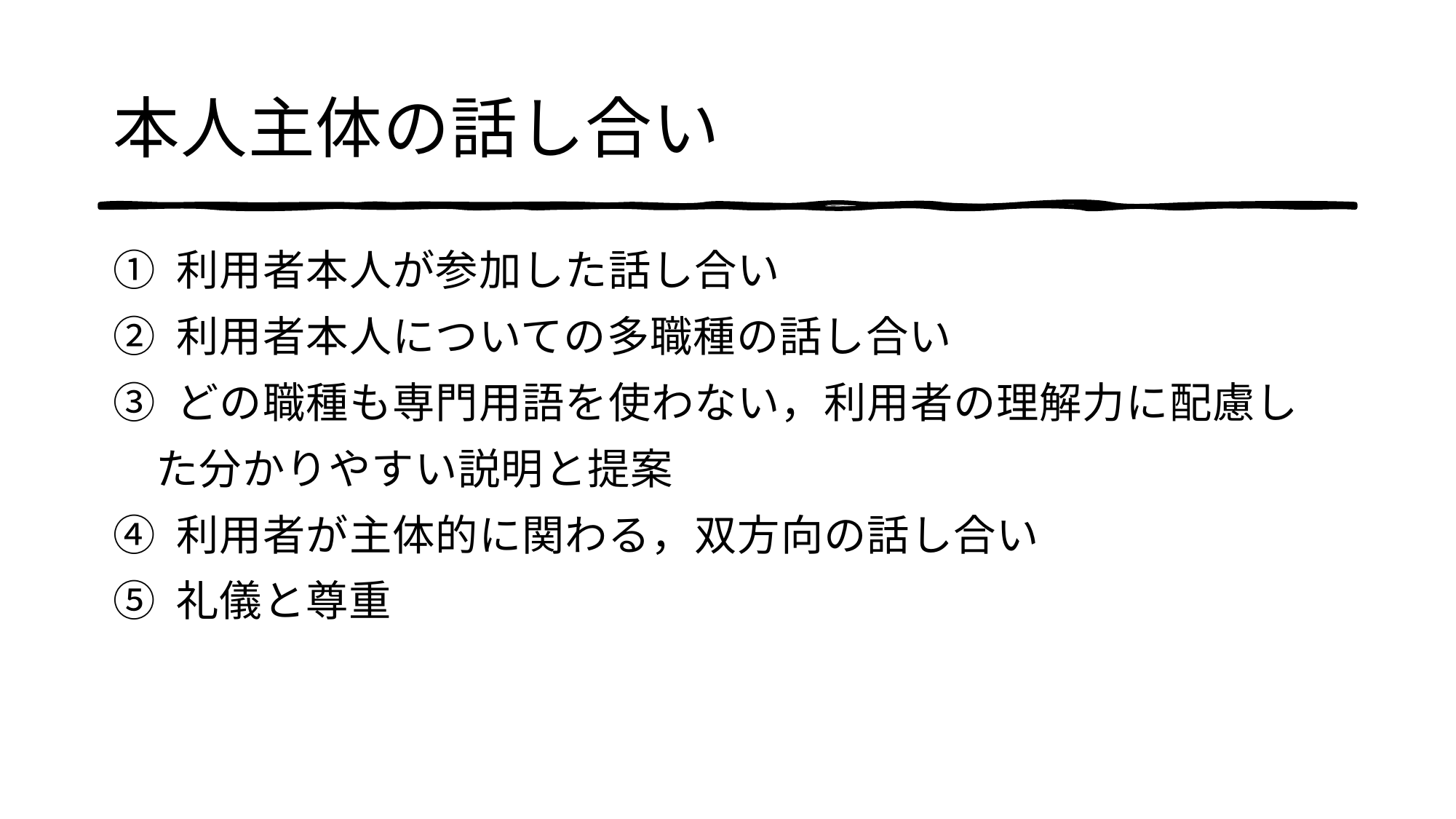

# 本人主体の話し合い
① 利用者本人が参加した話し合い
② 利用者本人についての多職種の話し合い
③ どの職種も専門用語を使わない，利用者の理解力に配慮し
　た分かりやすい説明と提案
④ 利用者が主体的に関わる，双方向の話し合い
⑤ 礼儀と尊重